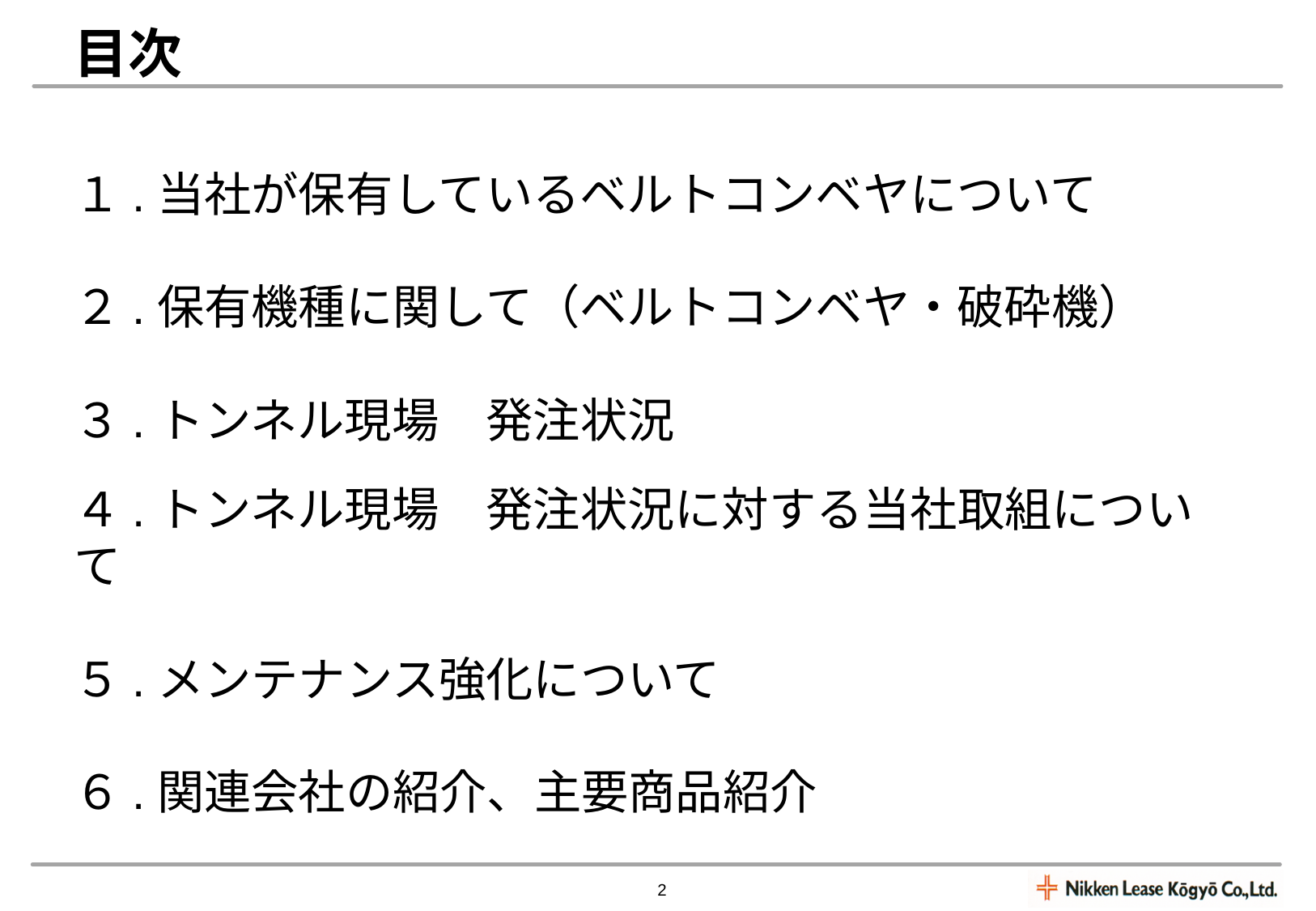

目次
# １.当社が保有しているベルトコンベヤについて ２.保有機種に関して（ベルトコンベヤ・破砕機） ３.トンネル現場　発注状況 ４.トンネル現場　発注状況に対する当社取組について ５.メンテナンス強化について ６.関連会社の紹介、主要商品紹介
2